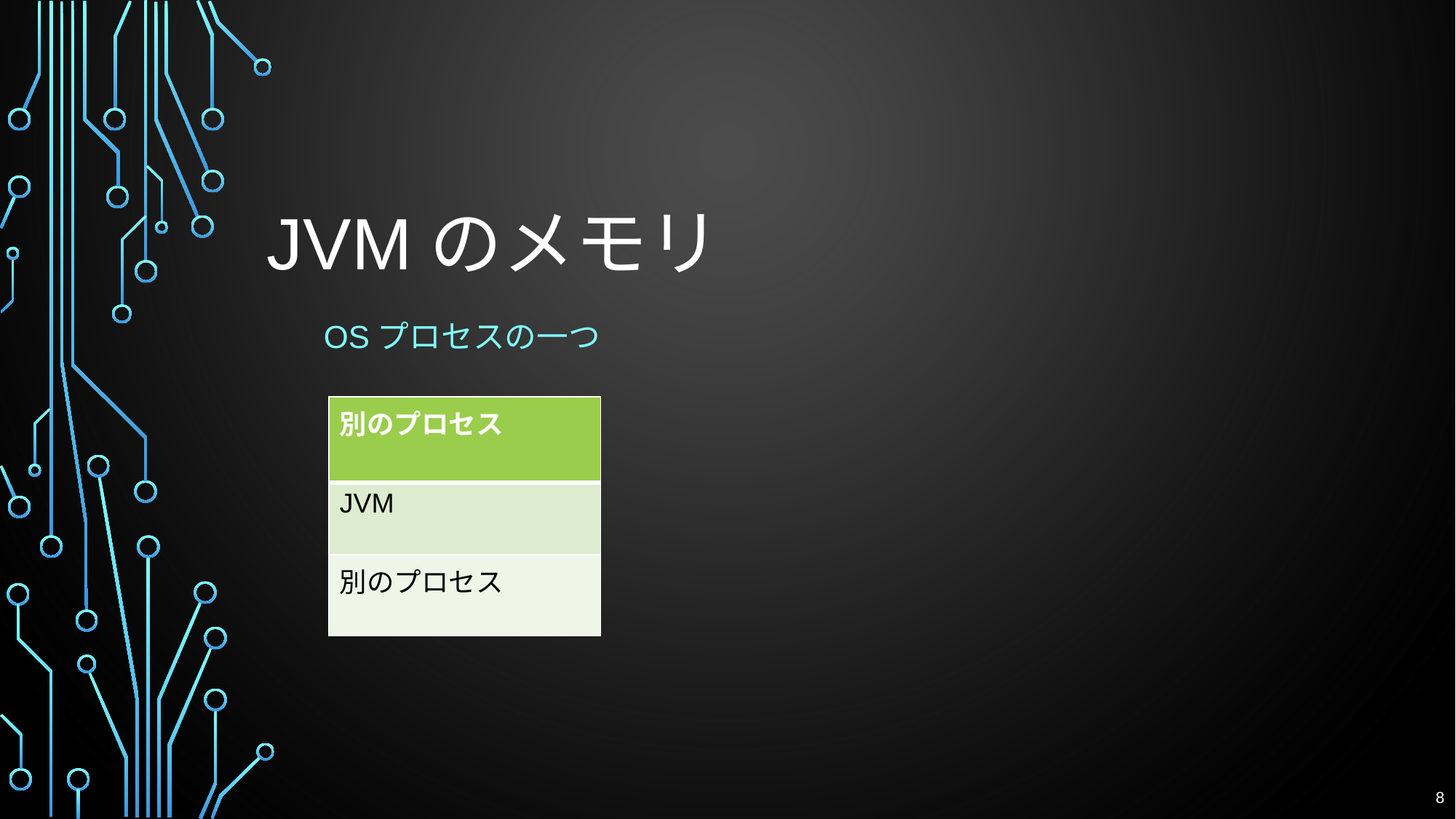

# JVMのメモリ
OSプロセスの一つ
| 別のプロセス |
| --- |
| JVM |
| 別のプロセス |
8